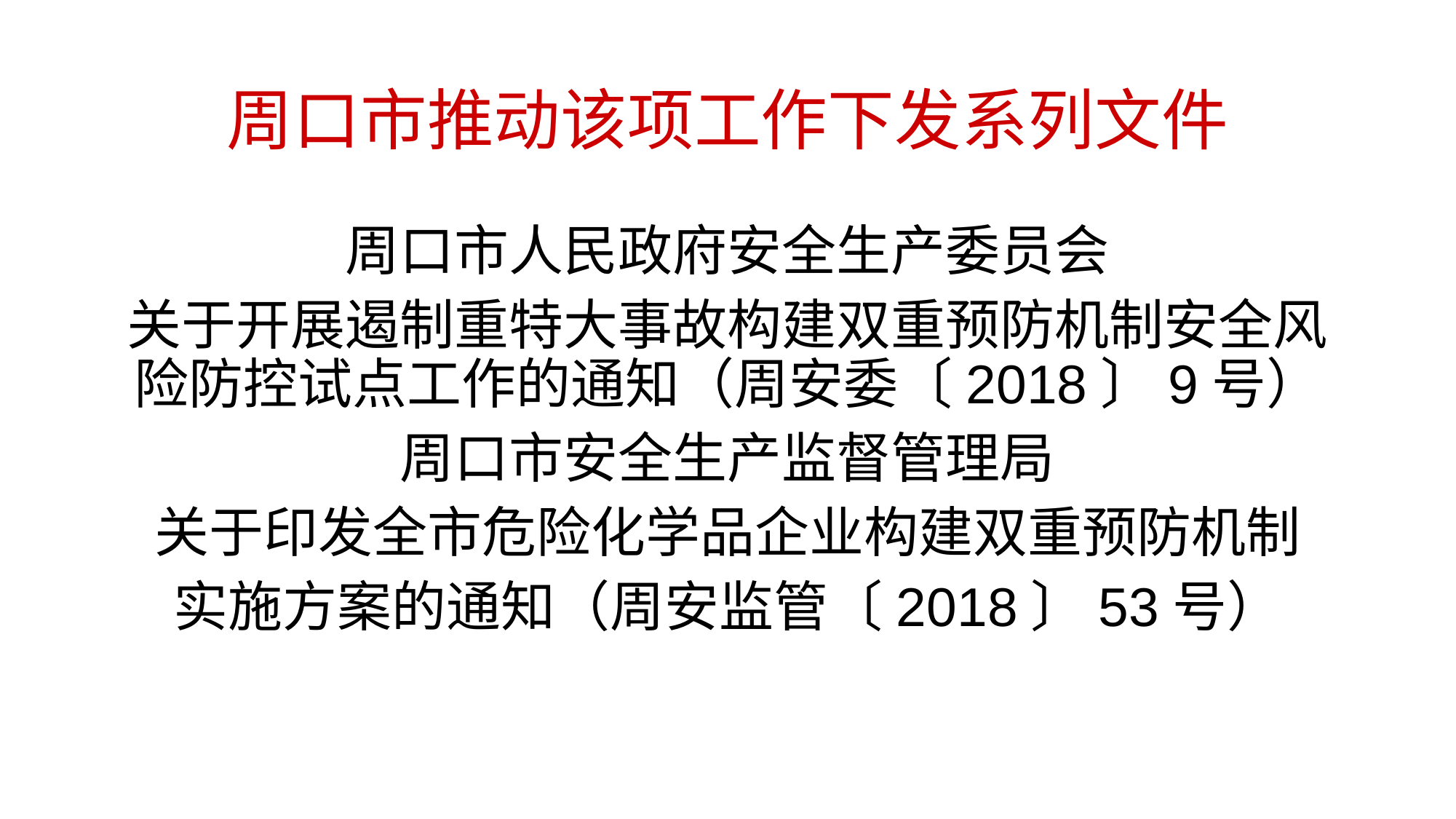

# 周口市推动该项工作下发系列文件
周口市人民政府安全生产委员会
关于开展遏制重特大事故构建双重预防机制安全风险防控试点工作的通知（周安委〔2018〕9号）
周口市安全生产监督管理局
关于印发全市危险化学品企业构建双重预防机制
实施方案的通知（周安监管〔2018〕53号）